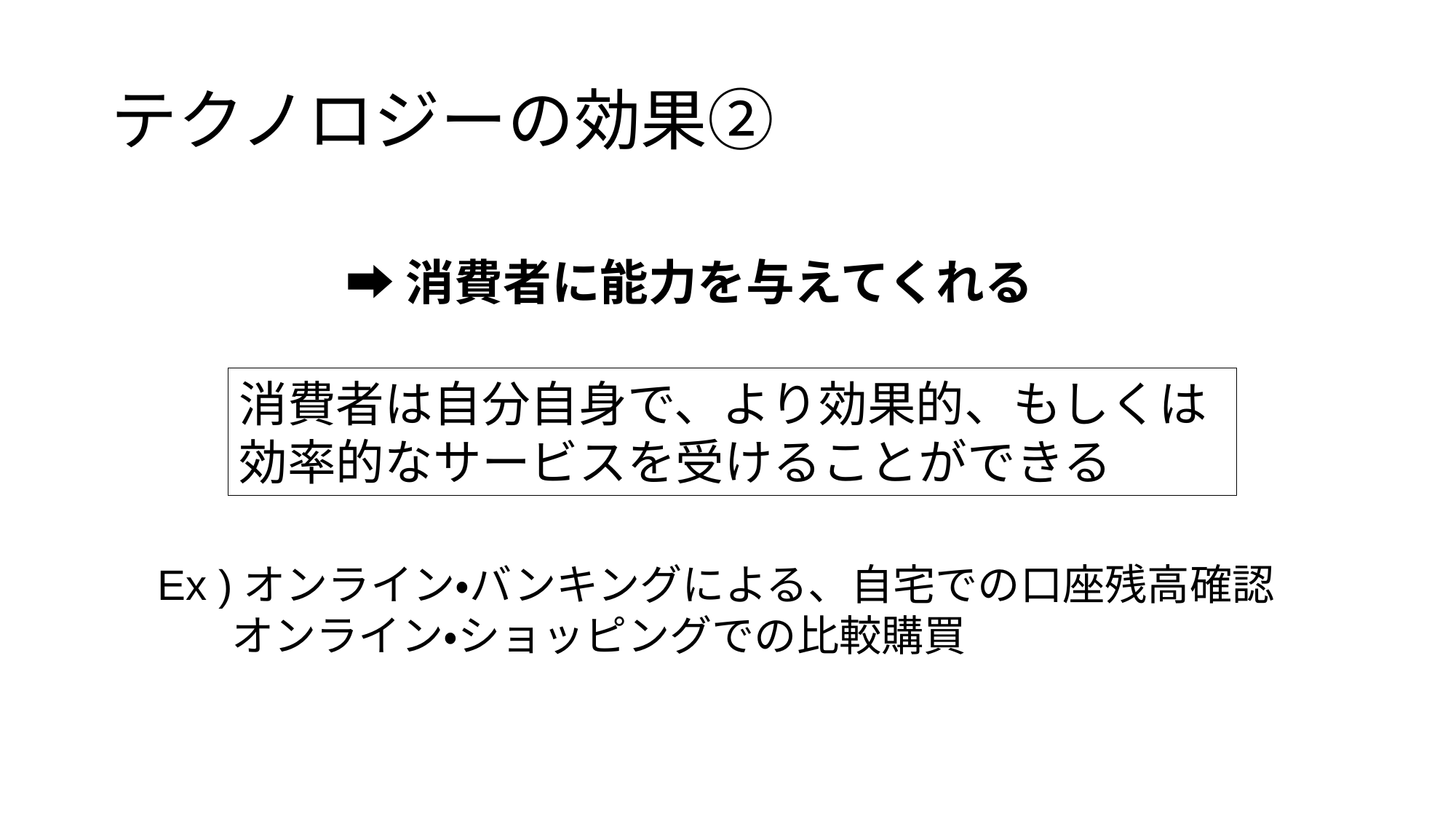

# テクノロジーの効果②
➡消費者に能力を与えてくれる
消費者は自分自身で、より効果的、もしくは効率的なサービスを受けることができる
Ex )オンライン・バンキングによる、自宅での口座残高確認
　　オンライン・ショッピングでの比較購買